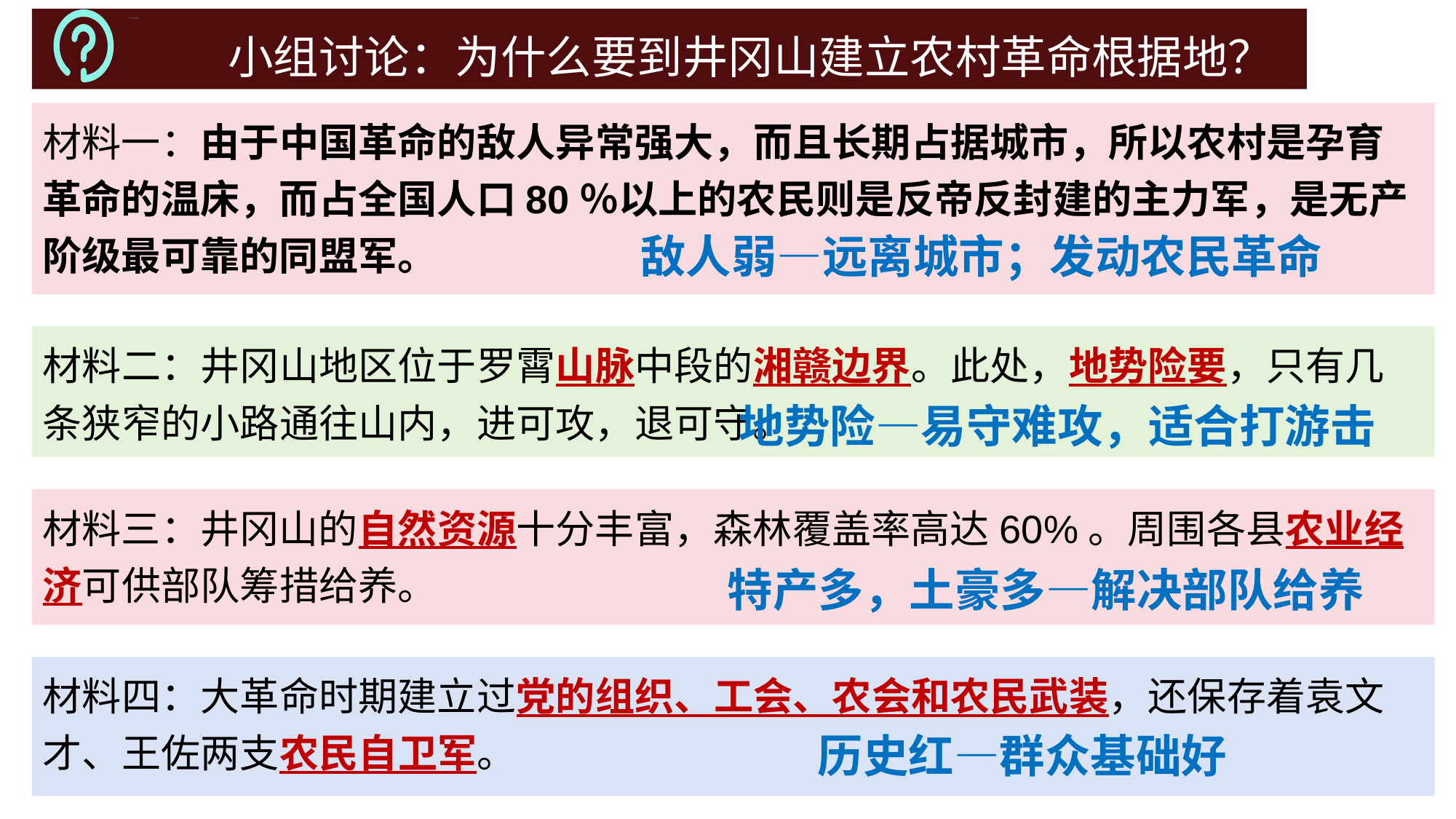

小组讨论：为什么要到井冈山建立农村革命根据地？
材料一：由于中国革命的敌人异常强大，而且长期占据城市，所以农村是孕育革命的温床，而占全国人口80％以上的农民则是反帝反封建的主力军，是无产阶级最可靠的同盟军。

敌人弱—远离城市；发动农民革命

材料二：井冈山地区位于罗霄山脉中段的湘赣边界。此处，地势险要，只有几条狭窄的小路通往山内，进可攻，退可守。
地势险—易守难攻，适合打游击
材料三：井冈山的自然资源十分丰富，森林覆盖率高达60%。周围各县农业经济可供部队筹措给养。

特产多，土豪多—解决部队给养
材料四：大革命时期建立过党的组织、工会、农会和农民武装，还保存着袁文才、王佐两支农民自卫军。

历史红—群众基础好